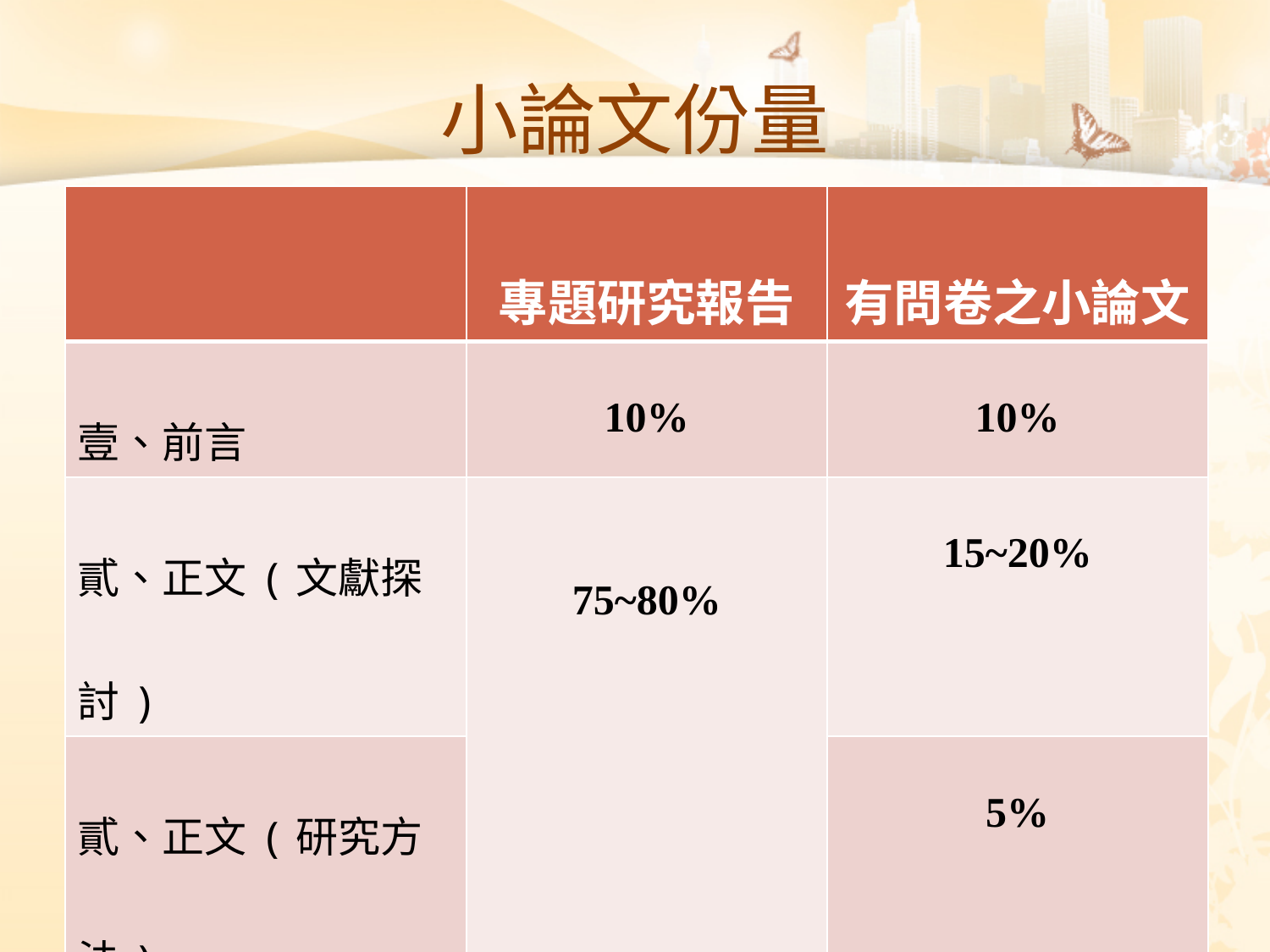

# 小論文份量
|  | 專題研究報告 | 有問卷之小論文 |
| --- | --- | --- |
| 壹、前言 | 10% | 10% |
| 貳、正文(文獻探討) | 75~80% | 15~20% |
| 貳、正文(研究方法) |  | 5% |
| 貳、正文(研究結果) |  | 45~50% |
| 叁、結論 | 10~15% | 20% |